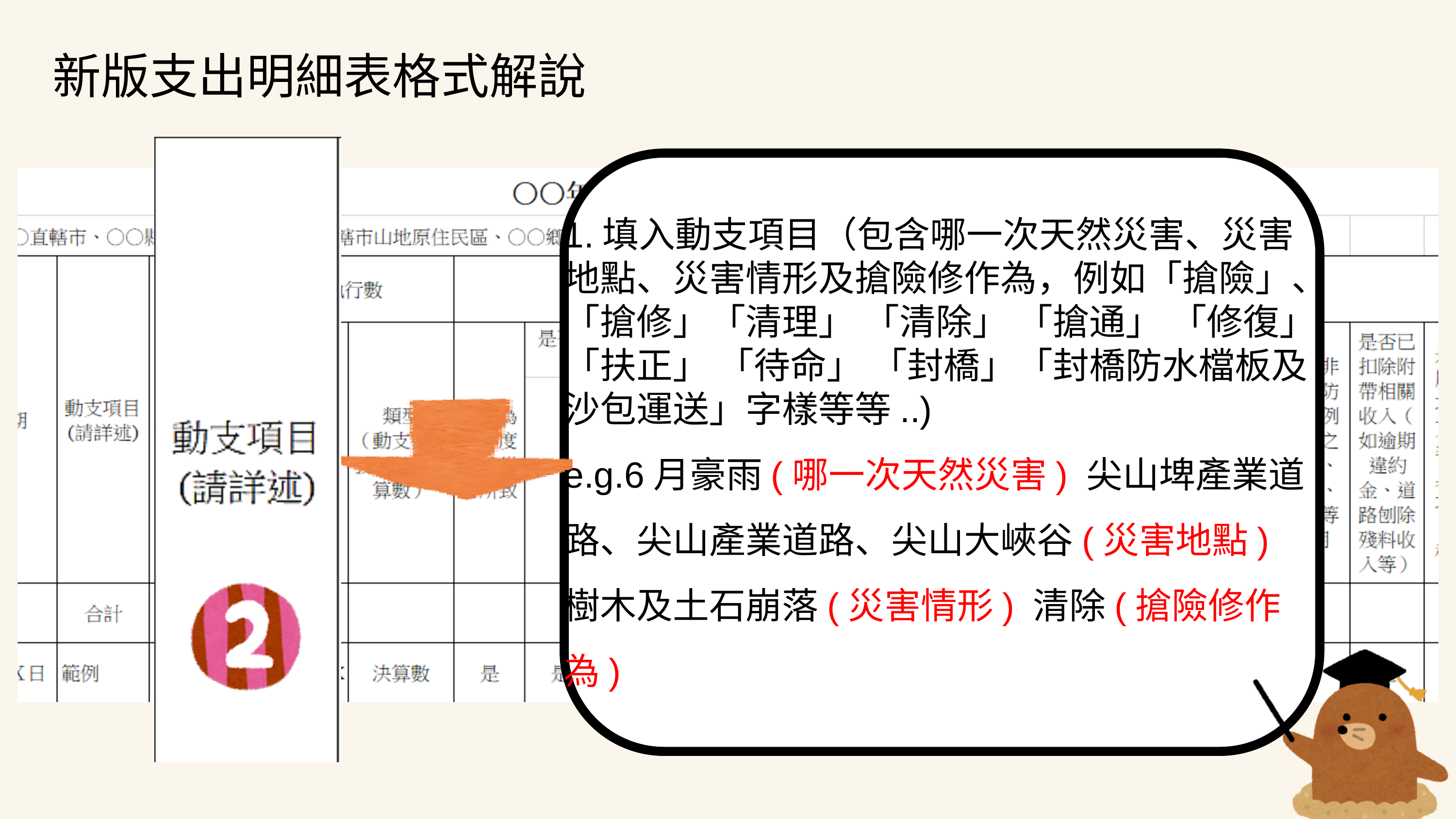

新版支出明細表格式解說

1.填入動支項目（包含哪一次天然災害、災害地點、災害情形及搶險修作為，例如「搶險」、「搶修」「清理」 「清除」 「搶通」 「修復」 「扶正」 「待命」 「封橋」「封橋防水檔板及沙包運送」字樣等等..)
e.g.6月豪雨(哪一次天然災害) 尖山埤產業道路、尖山產業道路、尖山大峽谷(災害地點) 樹木及土石崩落(災害情形) 清除(搶險修作為)